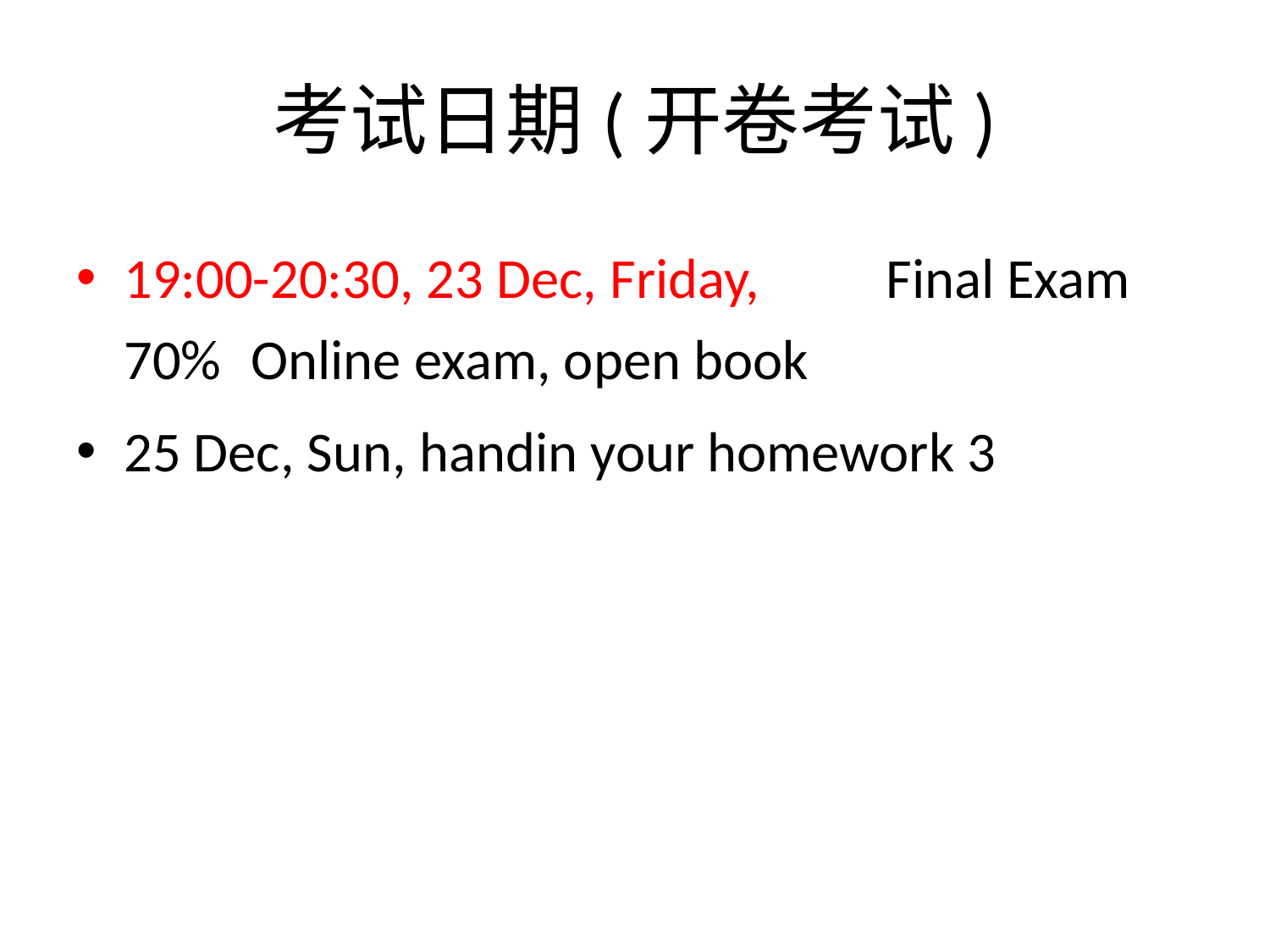

# 考试日期(开卷考试)
19:00-20:30, 23 Dec, Friday, 	Final Exam 70%	Online exam, open book
25 Dec, Sun, handin your homework 3